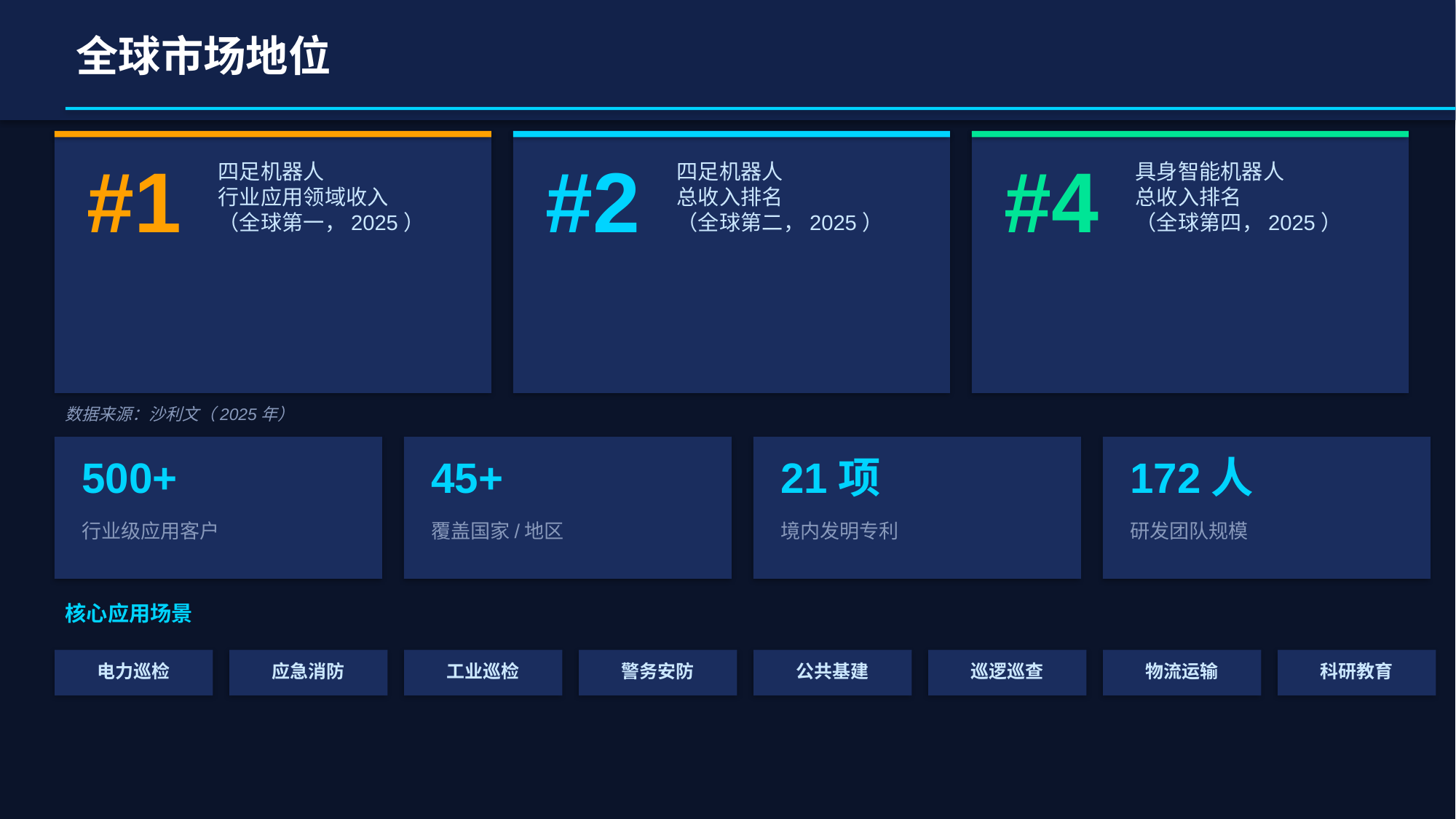

全球市场地位

#1
#2
#4
四足机器人
行业应用领域收入
（全球第一，2025）
四足机器人
总收入排名
（全球第二，2025）
具身智能机器人
总收入排名
（全球第四，2025）
数据来源：沙利文（2025年）

500+
45+
21项
172人
行业级应用客户
覆盖国家/地区
境内发明专利
研发团队规模
核心应用场景

电力巡检
应急消防
工业巡检
警务安防
公共基建
巡逻巡查
物流运输
科研教育